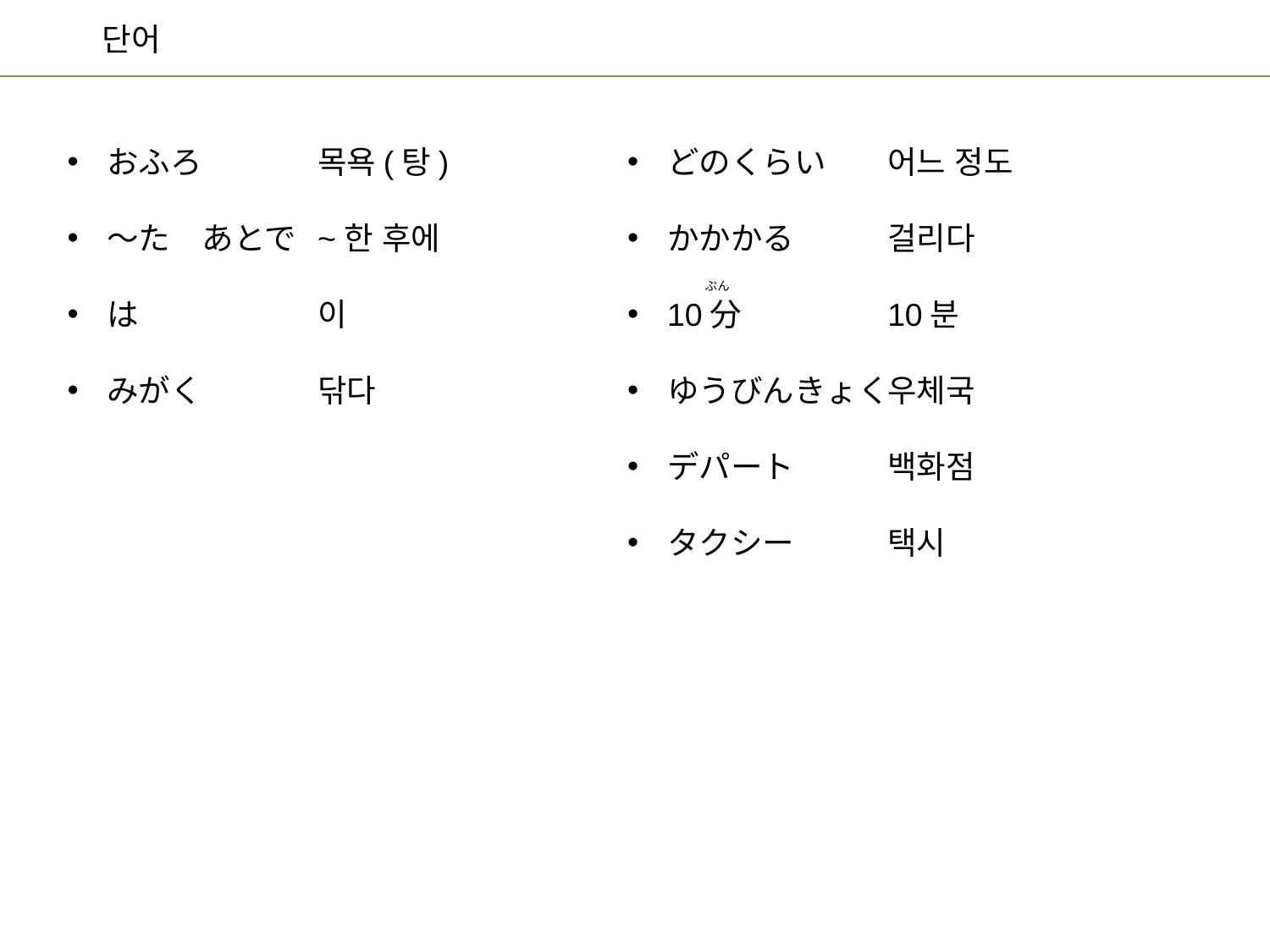

어느 정도

걸리다

10분

우체국

백화점

택시
목욕(탕)

~한 후에

이

닦다
どのくらい

かかかる

10分

ゆうびんきょく

デパート

タクシー
おふろ

～た　あとで

は

みがく
ぷん